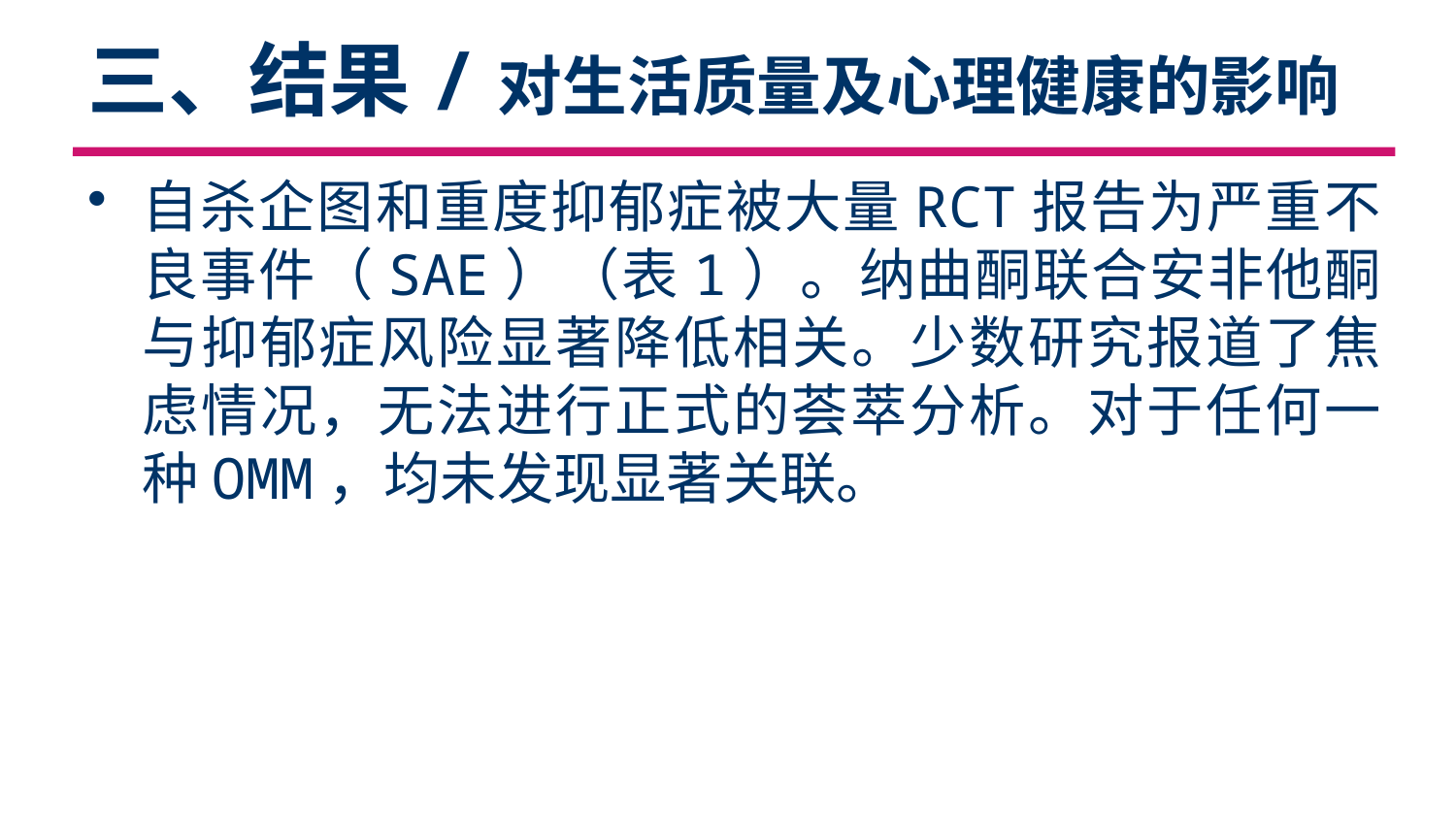

# 三、结果/对生活质量及心理健康的影响

自杀企图和重度抑郁症被大量RCT报告为严重不良事件（SAE）（表1）。纳曲酮联合安非他酮与抑郁症风险显著降低相关。少数研究报道了焦虑情况，无法进行正式的荟萃分析。对于任何一种OMM，均未发现显著关联。